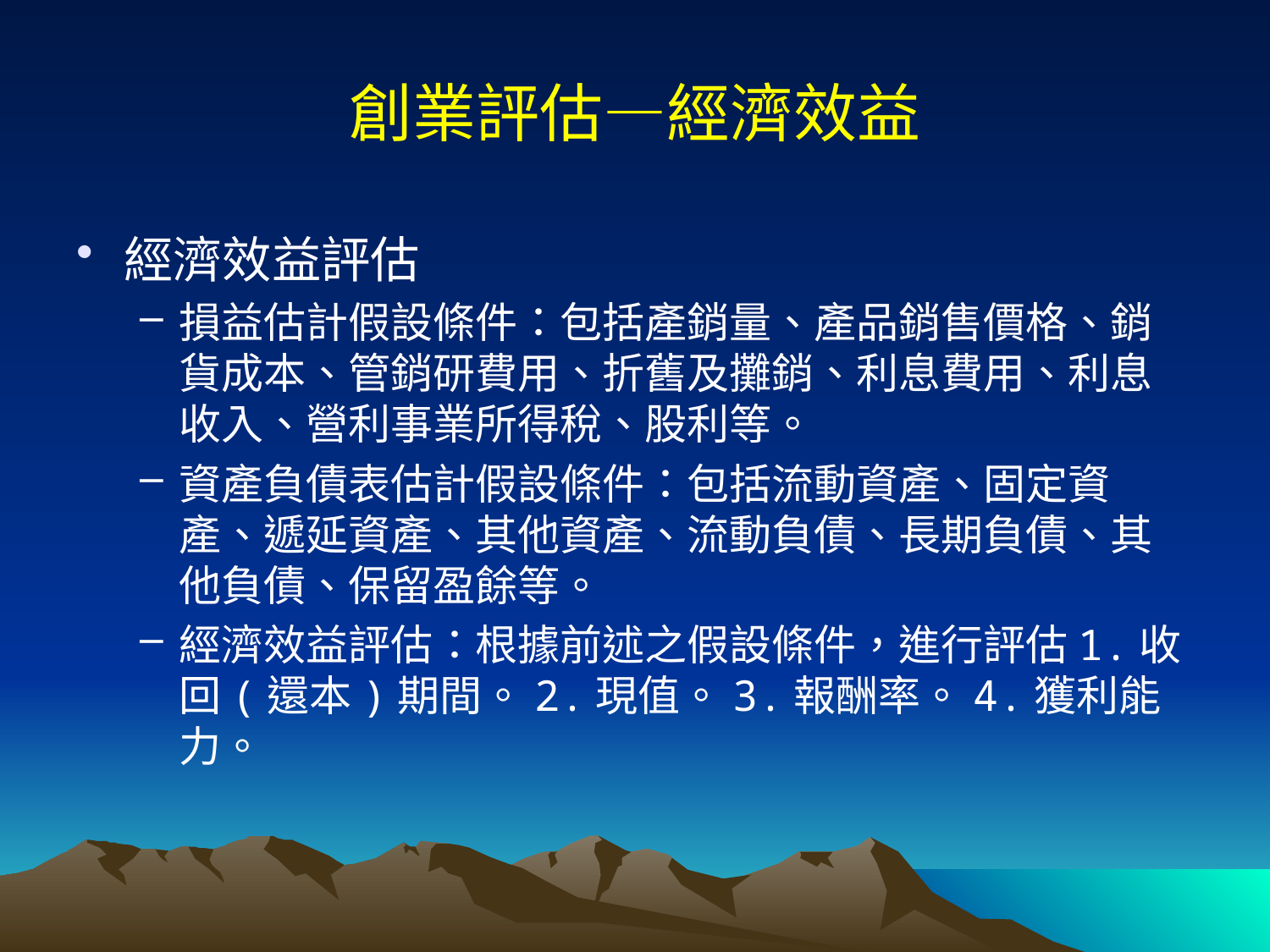

# 創業評估—經濟效益
經濟效益評估
損益估計假設條件：包括產銷量、產品銷售價格、銷貨成本、管銷研費用、折舊及攤銷、利息費用、利息收入、營利事業所得稅、股利等。
資產負債表估計假設條件：包括流動資產、固定資產、遞延資產、其他資產、流動負債、長期負債、其他負債、保留盈餘等。
經濟效益評估：根據前述之假設條件，進行評估1.收回(還本)期間。2.現值。3.報酬率。4.獲利能力。